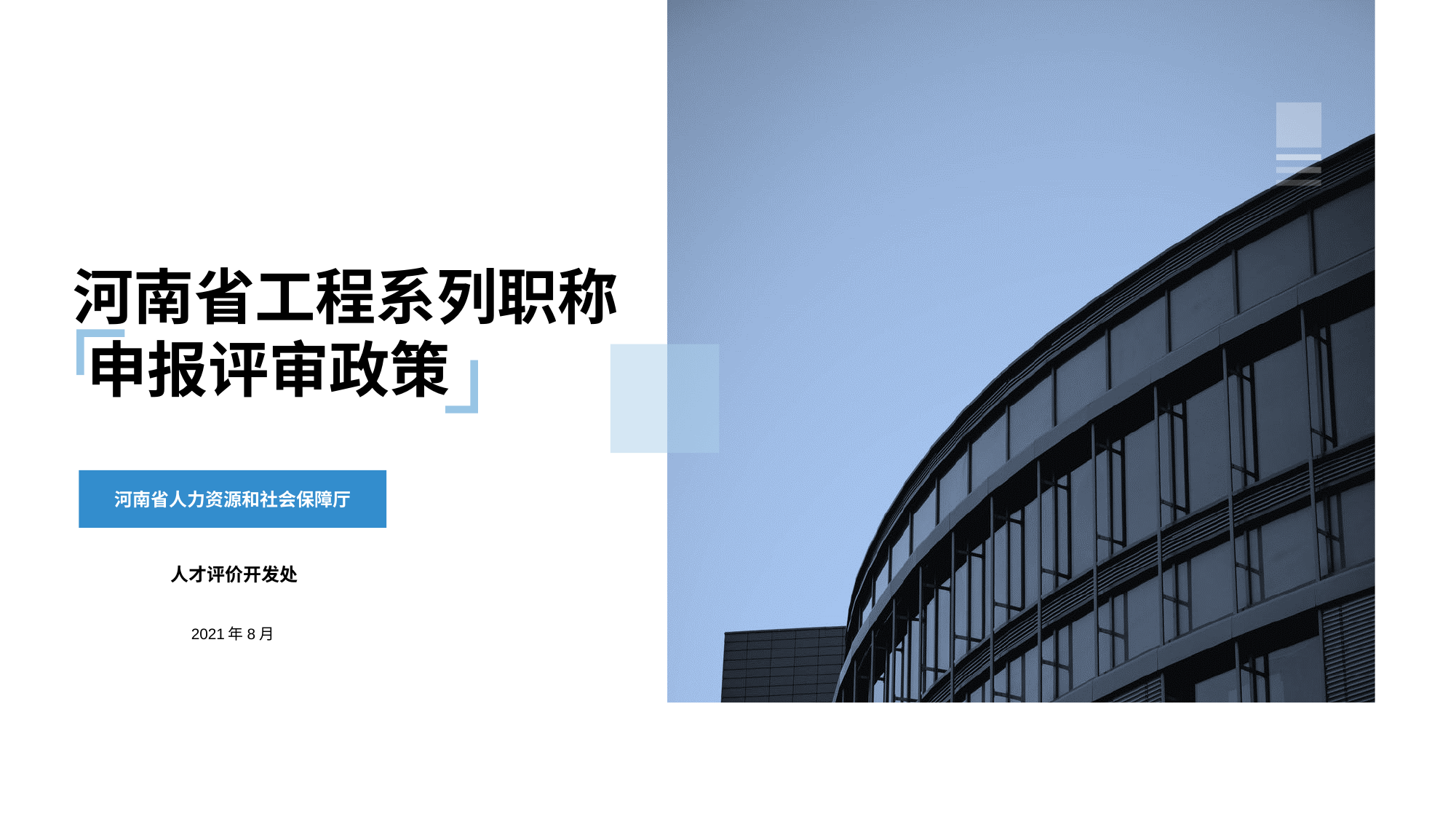

# 河南省工程系列职称 申报评审政策

河南省人力资源和社会保障厅
人才评价开发处
2021年8月